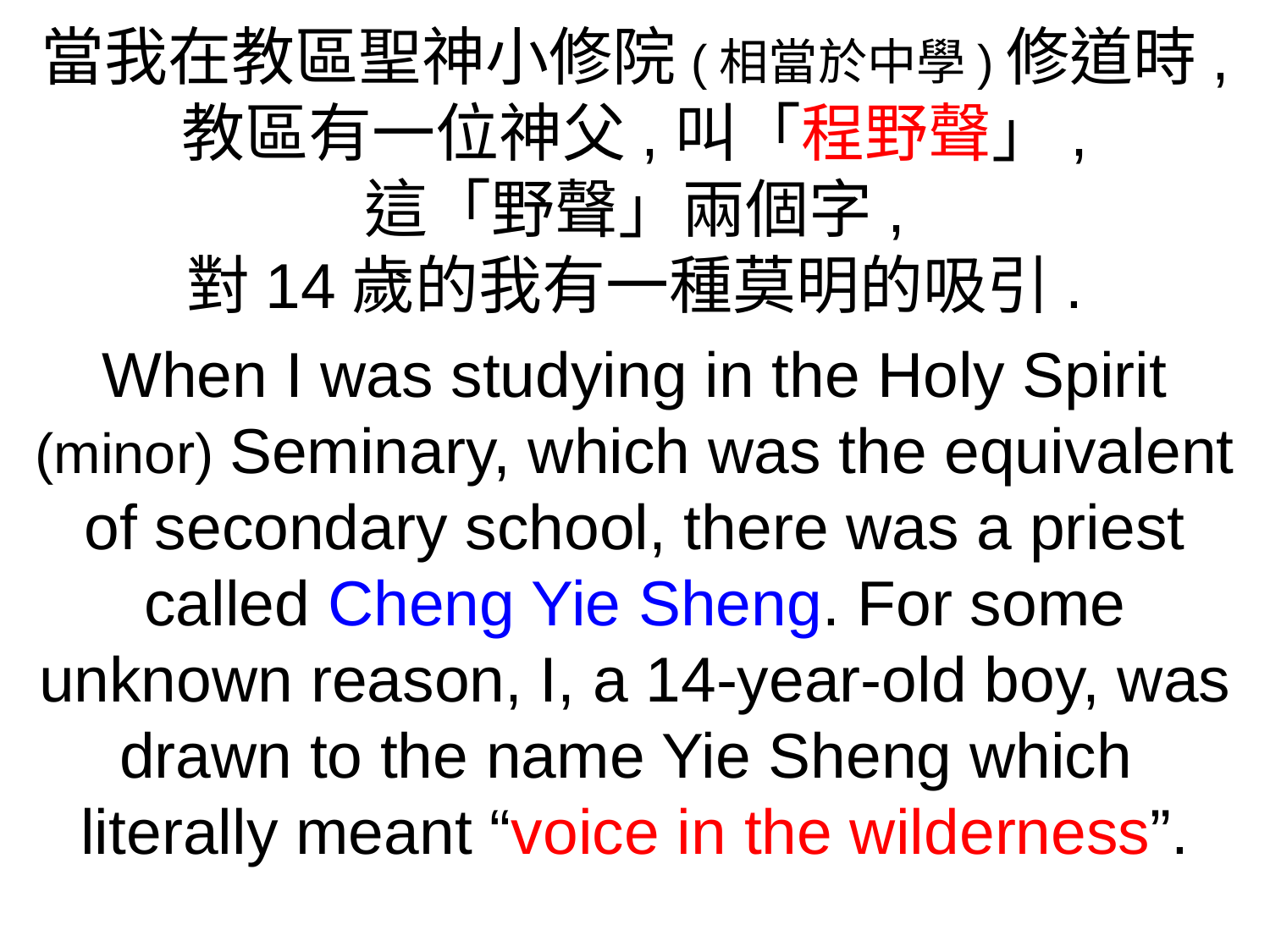

當我在教區聖神小修院(相當於中學)修道時,
教區有一位神父,叫「程野聲」,
這「野聲」兩個字,
對14歲的我有一種莫明的吸引.
When I was studying in the Holy Spirit (minor) Seminary, which was the equivalent of secondary school, there was a priest called Cheng Yie Sheng. For some unknown reason, I, a 14-year-old boy, was drawn to the name Yie Sheng which
literally meant “voice in the wilderness”.